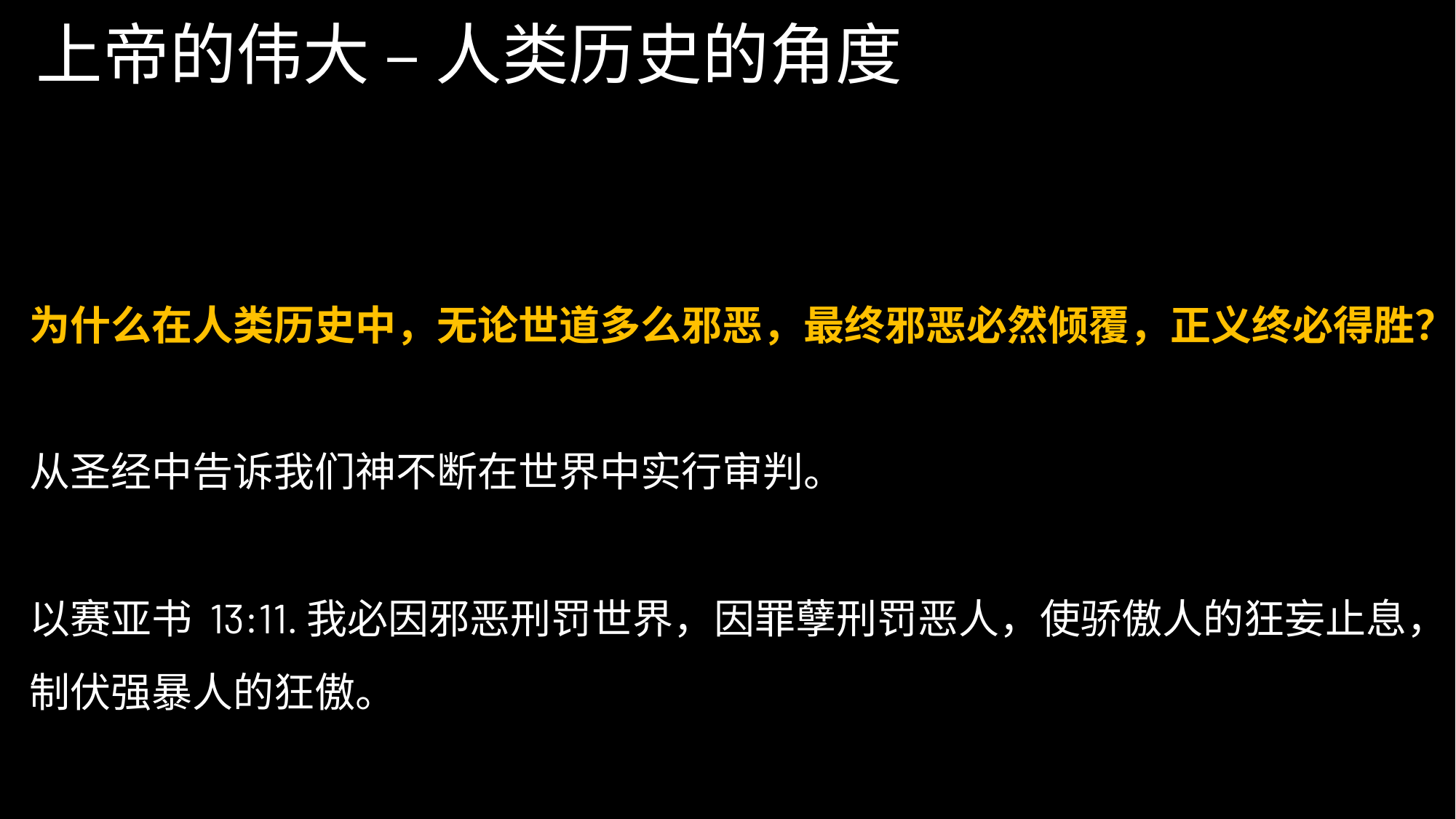

# 上帝的伟大 – 人类历史的角度
为什么在人类历史中，无论世道多么邪恶，最终邪恶必然倾覆，正义终必得胜？

从圣经中告诉我们神不断在世界中实行审判。

以赛亚书 13:11.我必因邪恶刑罚世界，因罪孽刑罚恶人，使骄傲人的狂妄止息，制伏强暴人的狂傲。